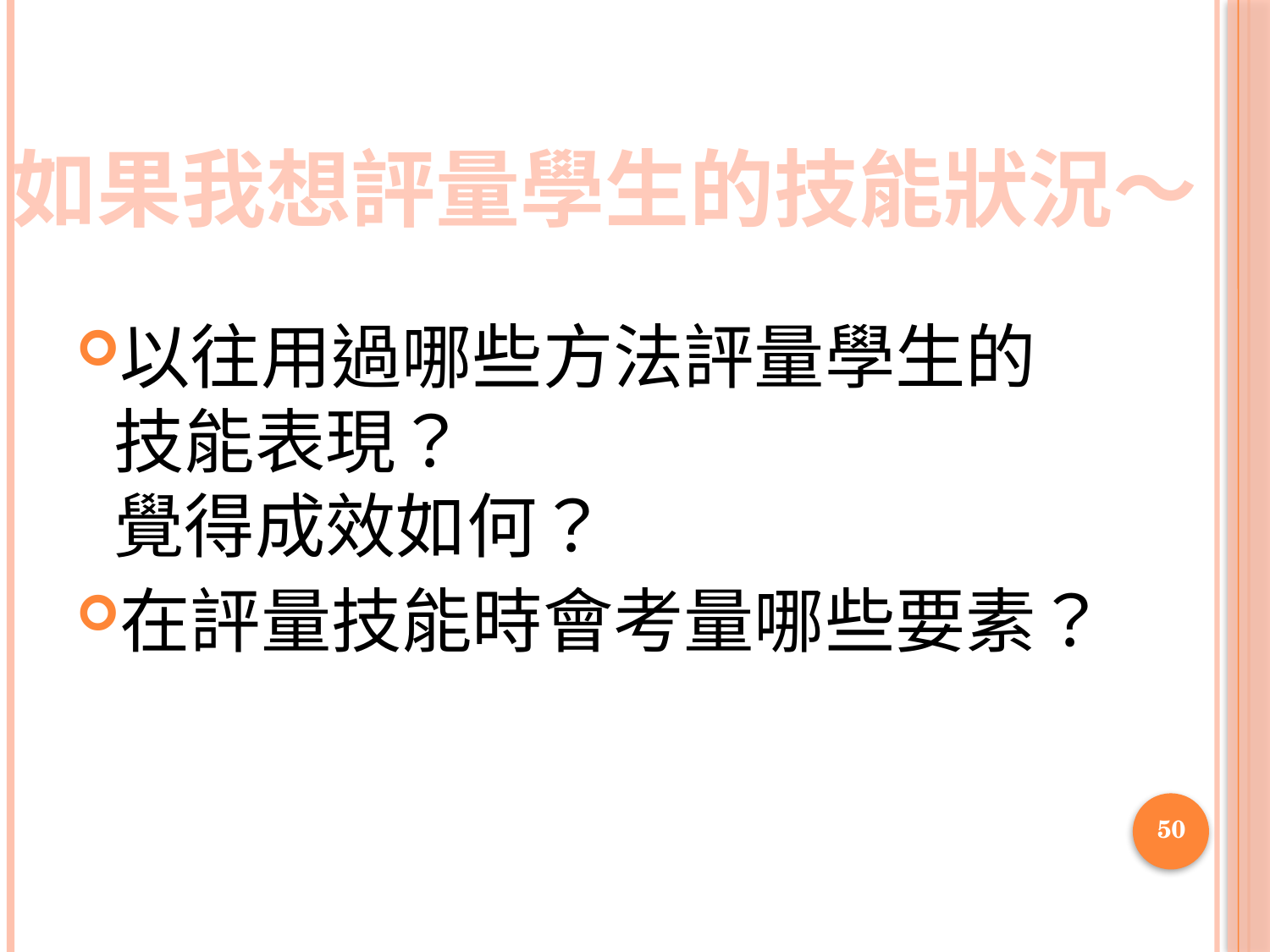

# 如果我想評量學生的技能狀況～
以往用過哪些方法評量學生的技能表現？
覺得成效如何？
在評量技能時會考量哪些要素？
50